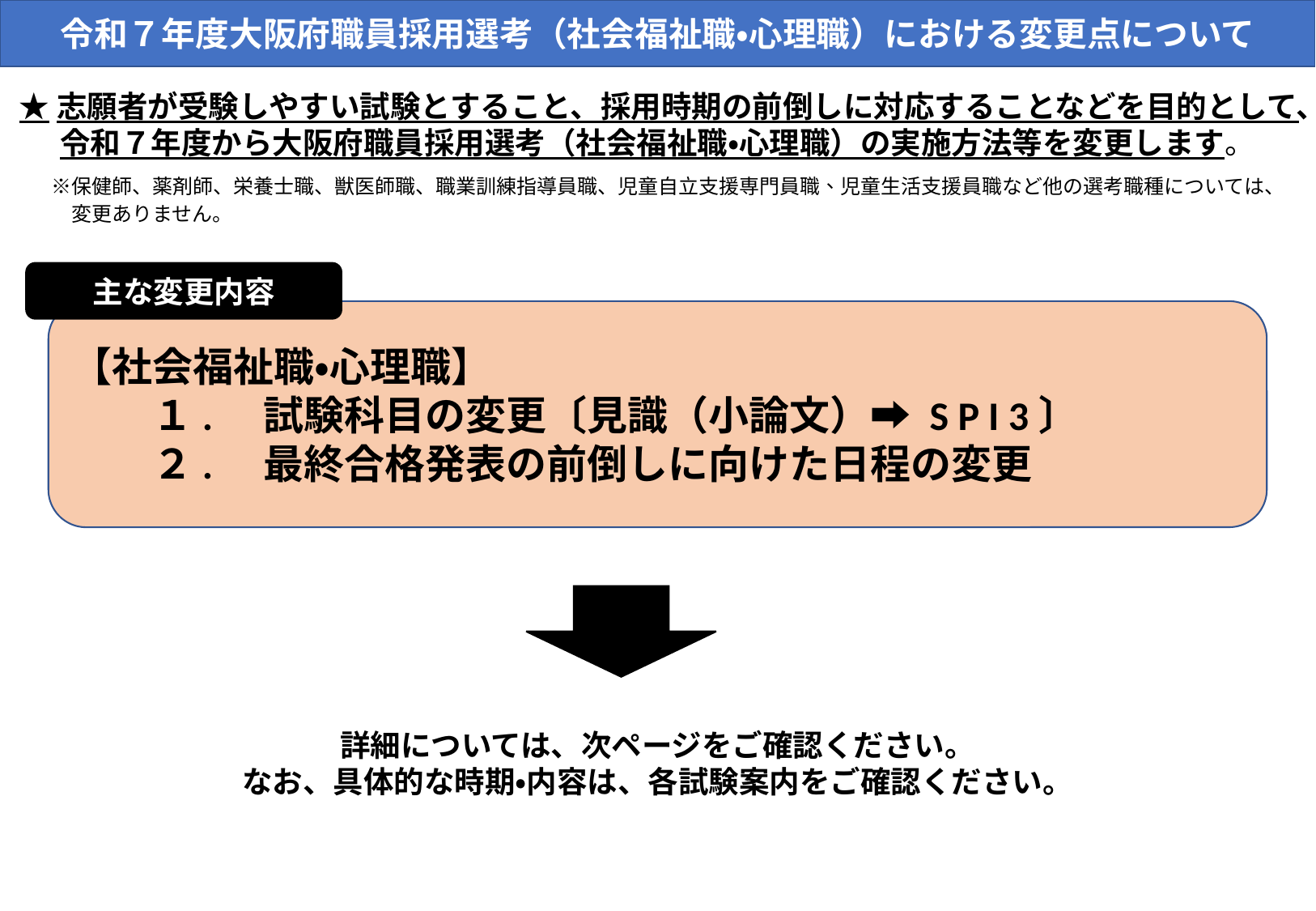

令和７年度大阪府職員採用選考（社会福祉職・心理職）における変更点について
★志願者が受験しやすい試験とすること、採用時期の前倒しに対応することなどを目的として、令和７年度から大阪府職員採用選考（社会福祉職・心理職）の実施方法等を変更します。
　※保健師、薬剤師、栄養士職、獣医師職、職業訓練指導員職、児童自立支援専門員職、児童生活支援員職など他の選考職種については、
　　   変更ありません。
主な変更内容

【社会福祉職・心理職】
　　１.　試験科目の変更〔見識（小論文）➡ S P I 3〕
　　２.　最終合格発表の前倒しに向けた日程の変更

詳細については、次ページをご確認ください。
なお、具体的な時期・内容は、各試験案内をご確認ください。